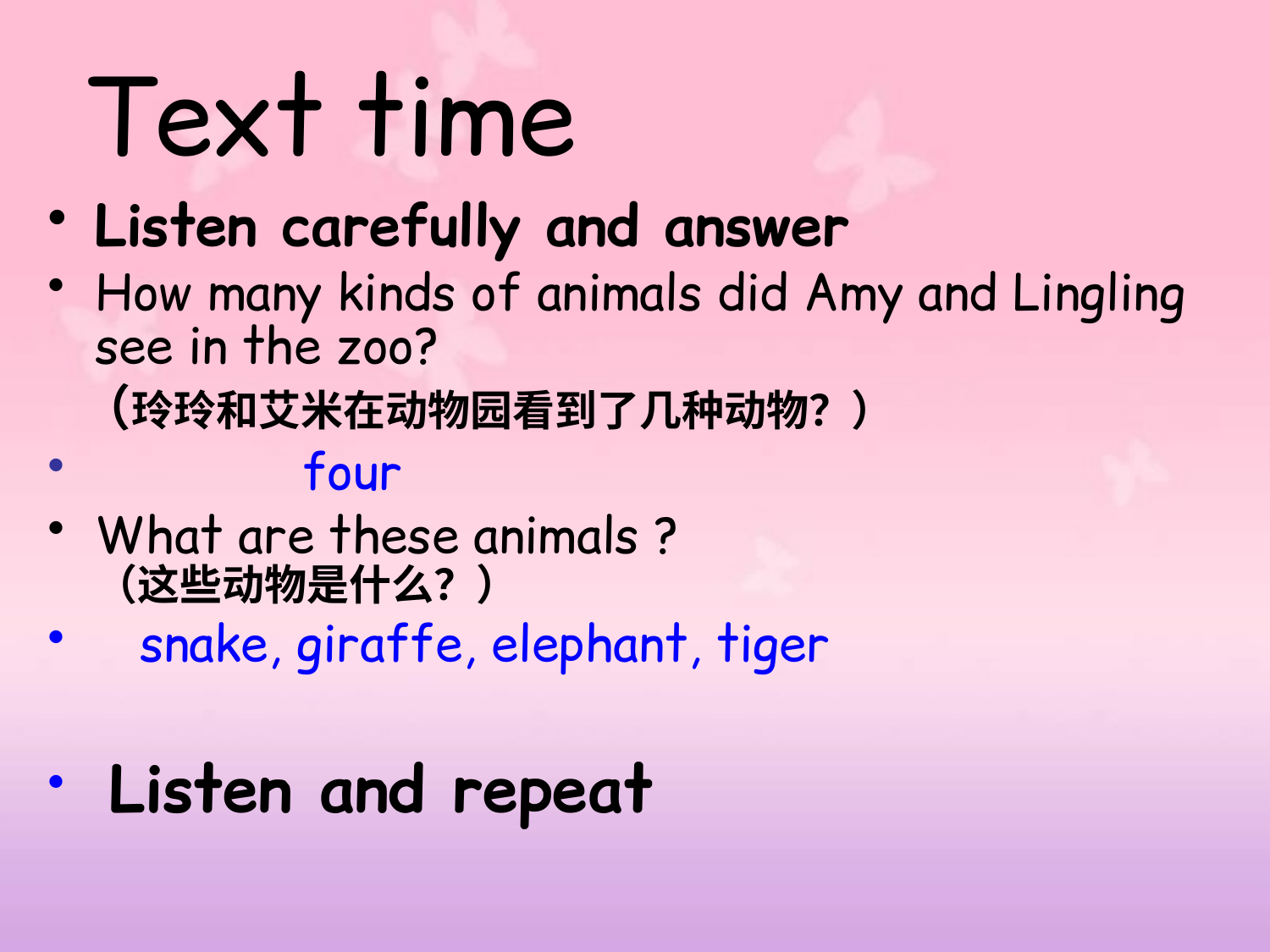

# Text time
Listen carefully and answer
How many kinds of animals did Amy and Lingling see in the zoo?
  （玲玲和艾米在动物园看到了几种动物？）
              four
What are these animals ?
（这些动物是什么？）
   snake, giraffe, elephant, tiger

 Listen and repeat